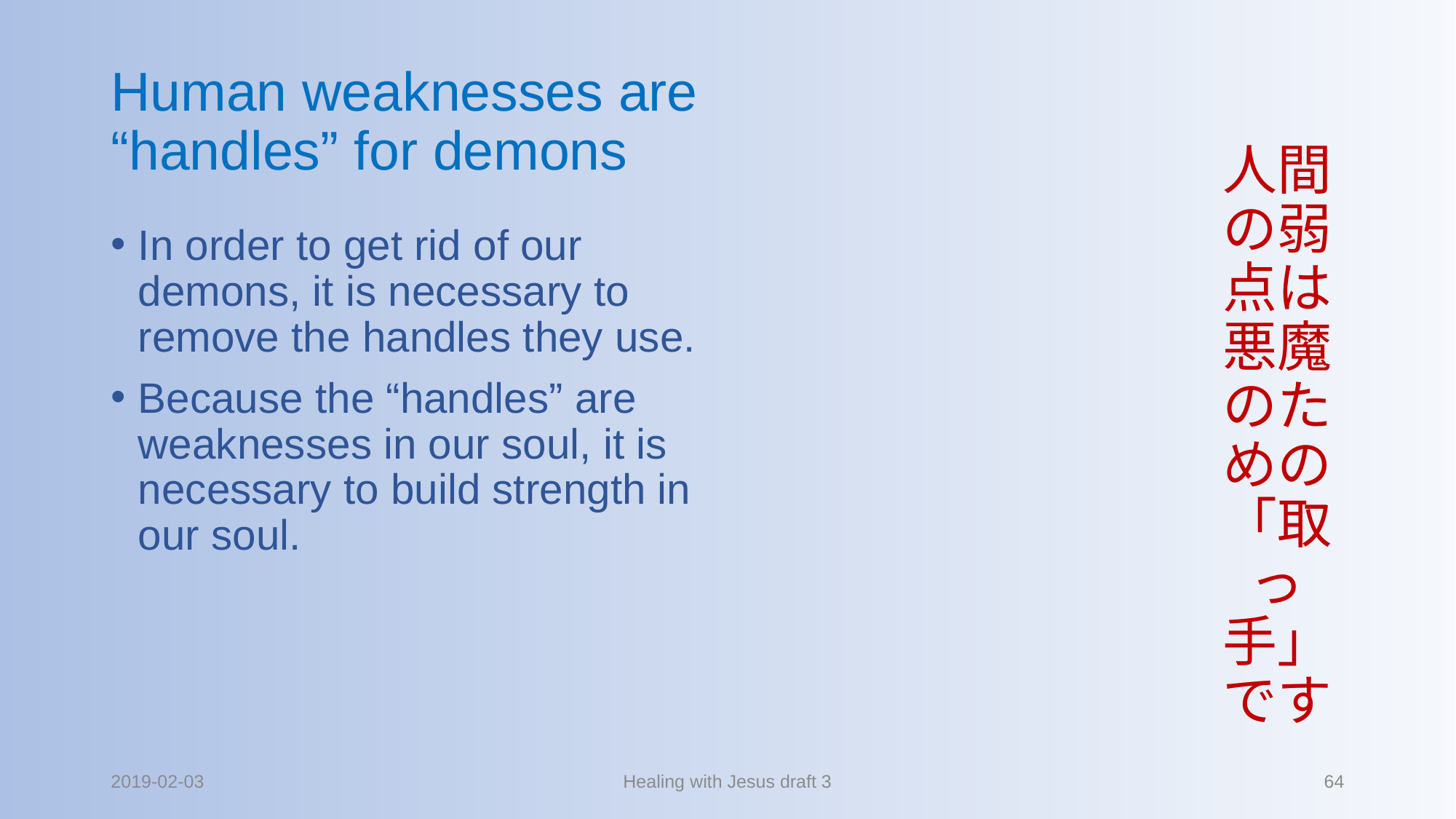

# Human weaknesses are “handles” for demons

人間の弱点は悪魔のための「取っ手」です
In order to get rid of our demons, it is necessary to remove the handles they use.
Because the “handles” are weaknesses in our soul, it is necessary to build strength in our soul.

2019-02-03
Healing with Jesus draft 3
64